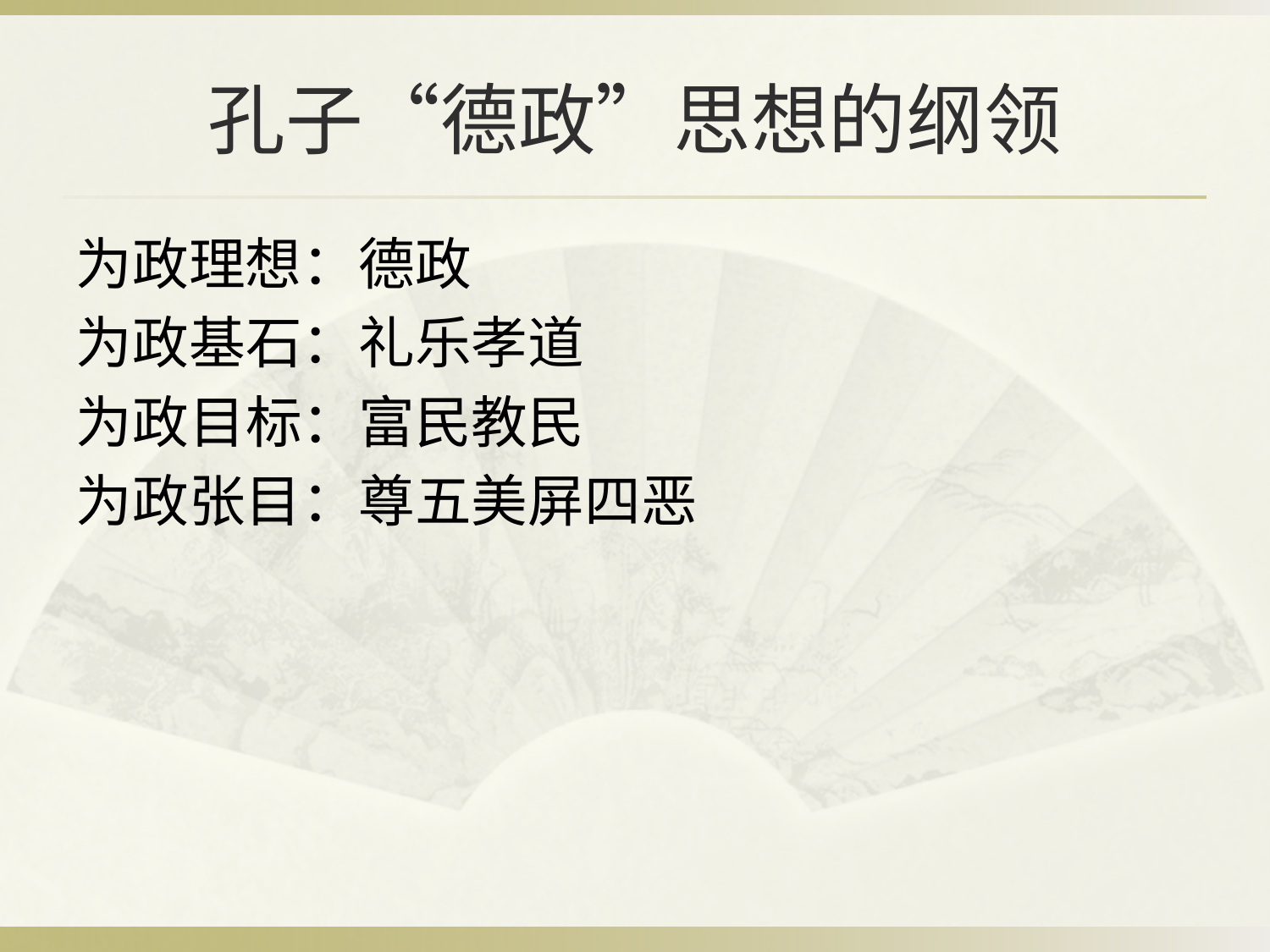

# 孔子“德政”思想的纲领
为政理想：德政
为政基石：礼乐孝道
为政目标：富民教民
为政张目：尊五美屏四恶